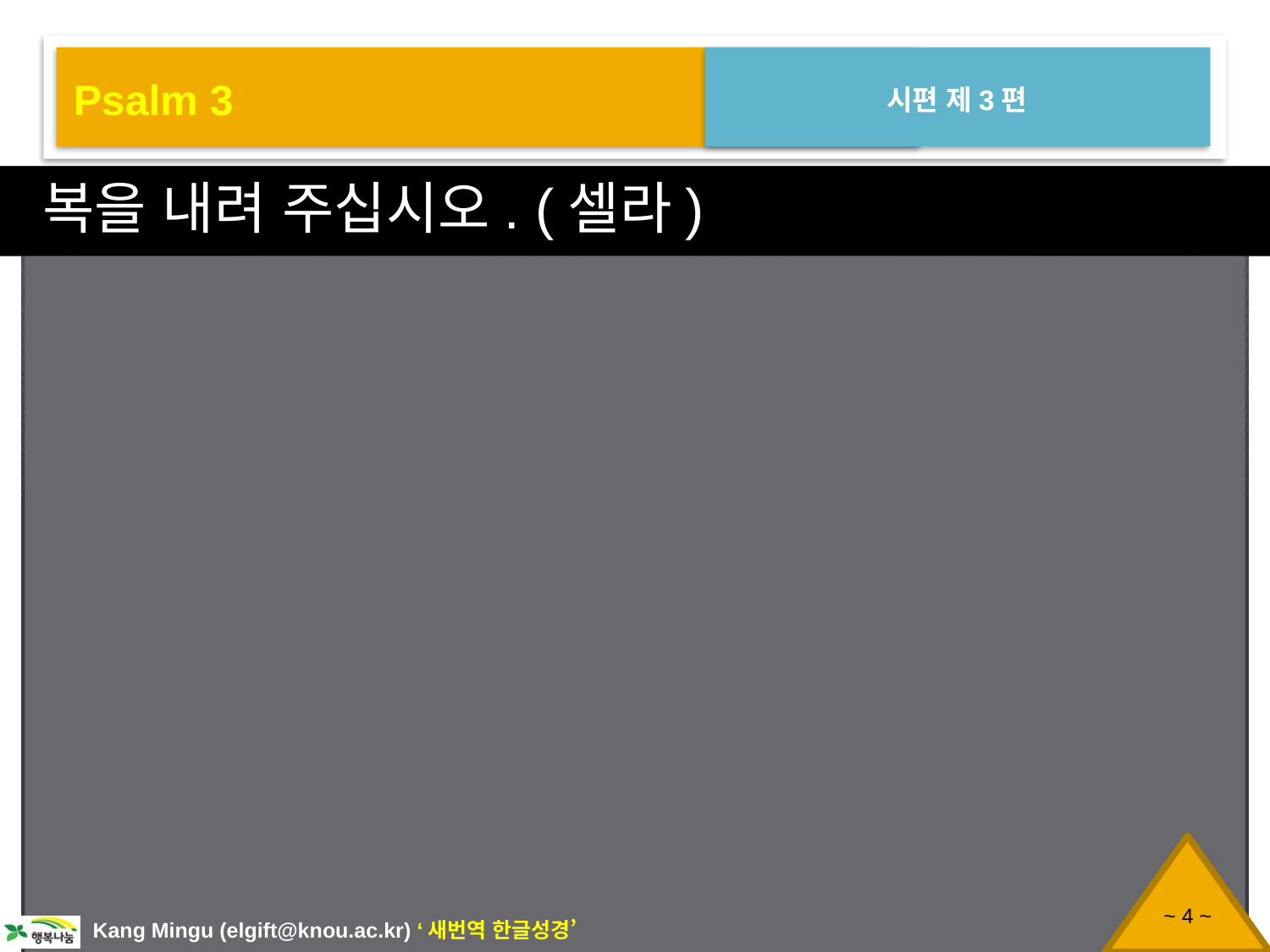

Psalm 3
시편 제3편
복을 내려 주십시오. (셀라)